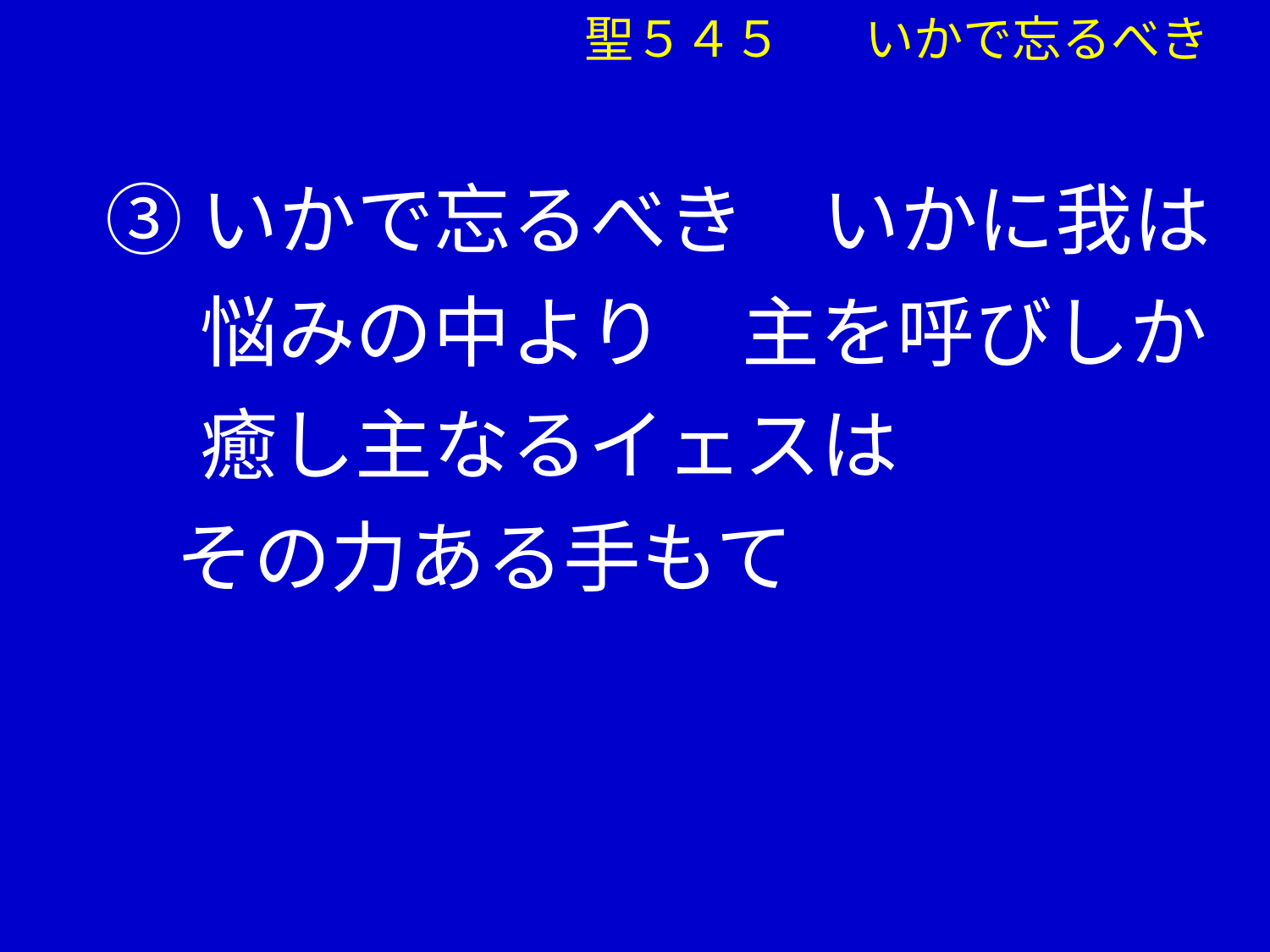

聖５４５   　いかで忘るべき
③いかで忘るべき　いかに我は
　 悩みの中より　主を呼びしか
　 癒し主なるイェスは
   その力ある手もて